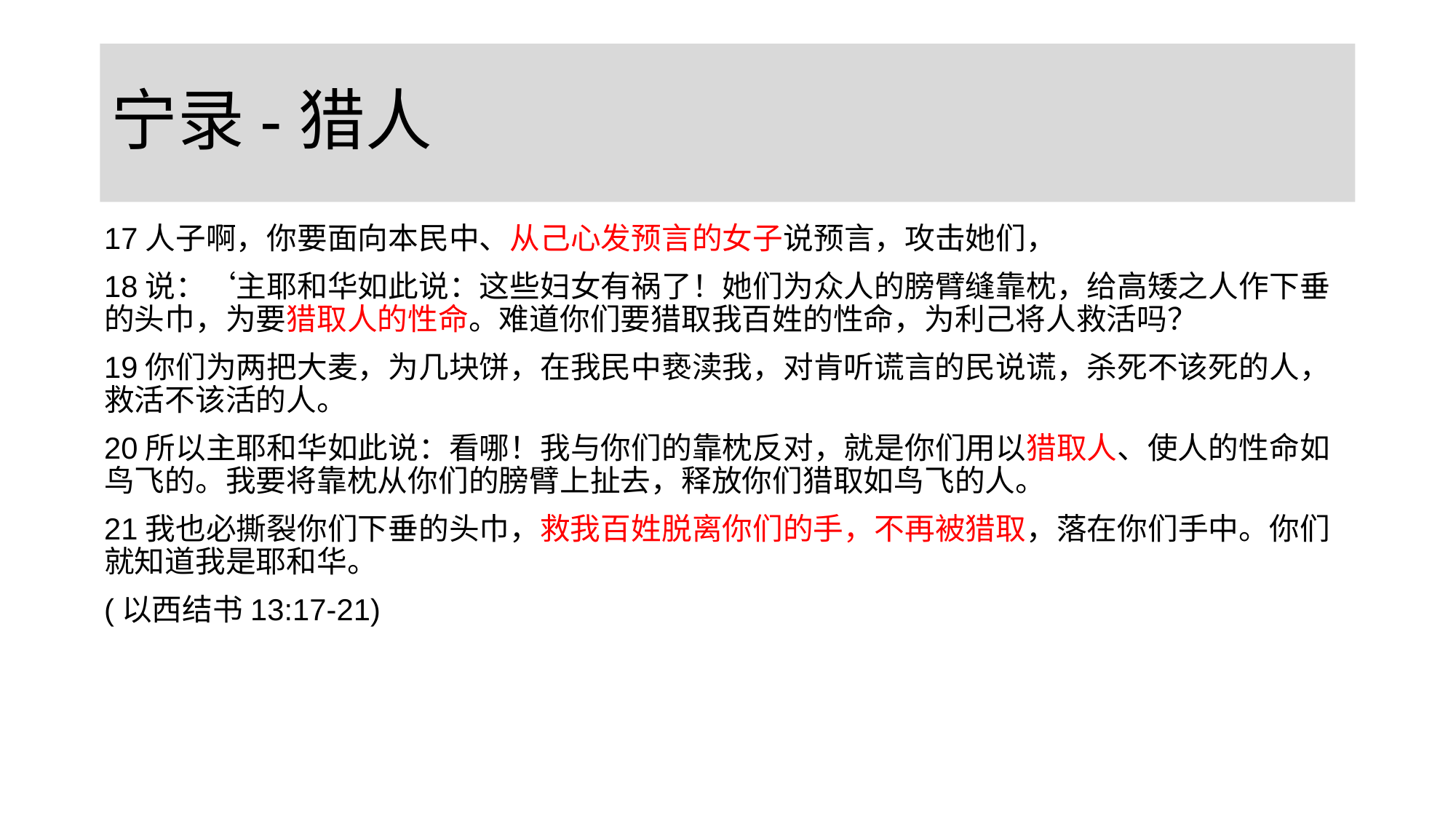

# 宁录-猎人
17人子啊，你要面向本民中、从己心发预言的女子说预言，攻击她们，
18说：‘主耶和华如此说：这些妇女有祸了！她们为众人的膀臂缝靠枕，给高矮之人作下垂的头巾，为要猎取人的性命。难道你们要猎取我百姓的性命，为利己将人救活吗？
19你们为两把大麦，为几块饼，在我民中亵渎我，对肯听谎言的民说谎，杀死不该死的人，救活不该活的人。
20所以主耶和华如此说：看哪！我与你们的靠枕反对，就是你们用以猎取人、使人的性命如鸟飞的。我要将靠枕从你们的膀臂上扯去，释放你们猎取如鸟飞的人。
21我也必撕裂你们下垂的头巾，救我百姓脱离你们的手，不再被猎取，落在你们手中。你们就知道我是耶和华。
(以西结书13:17-21)